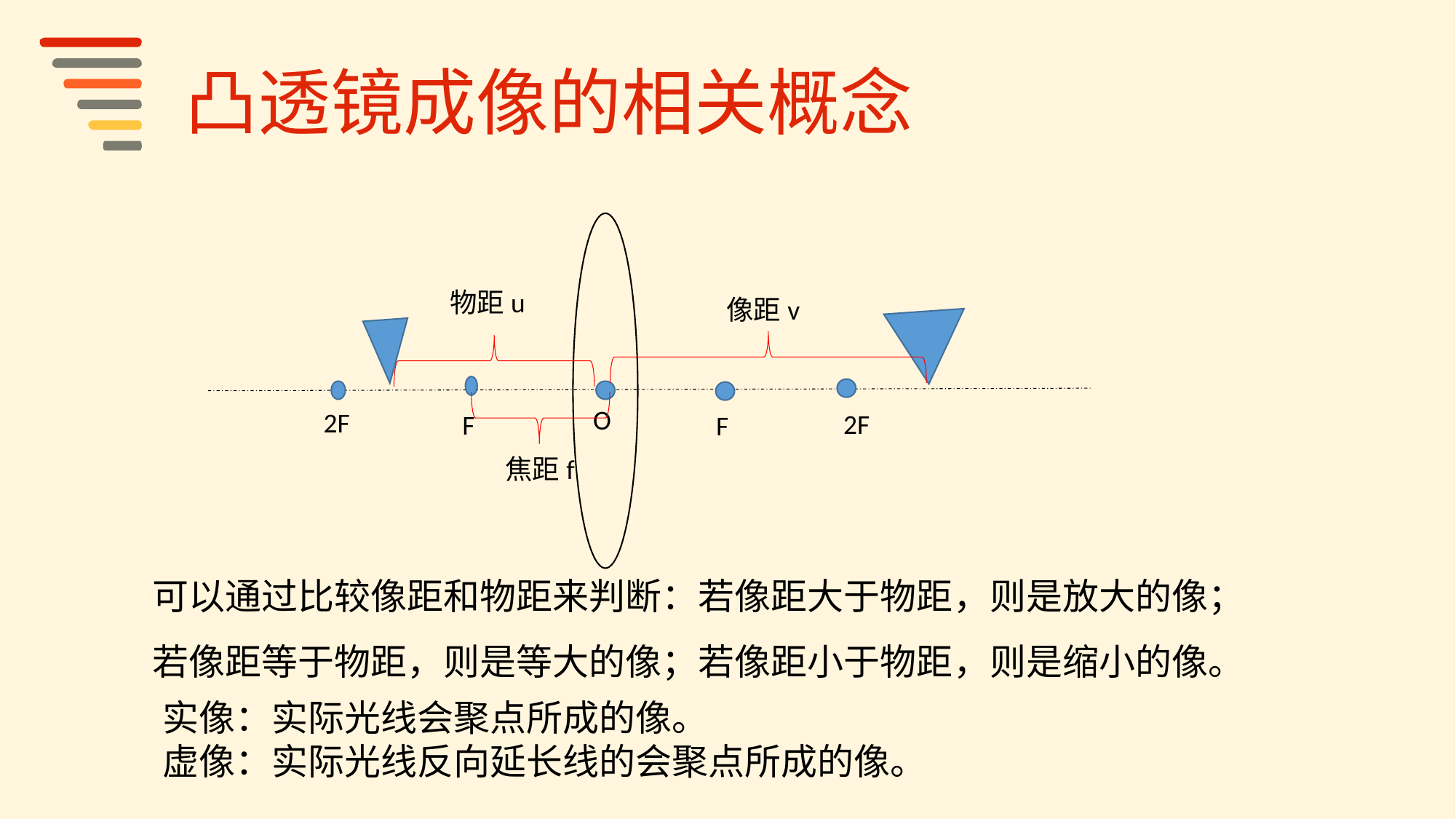

凸透镜成像的相关概念

物距u

像距v

O
2F
2F
F
F
焦距f
可以通过比较像距和物距来判断：若像距大于物距，则是放大的像；若像距等于物距，则是等大的像；若像距小于物距，则是缩小的像。
实像：实际光线会聚点所成的像。
虚像：实际光线反向延长线的会聚点所成的像。